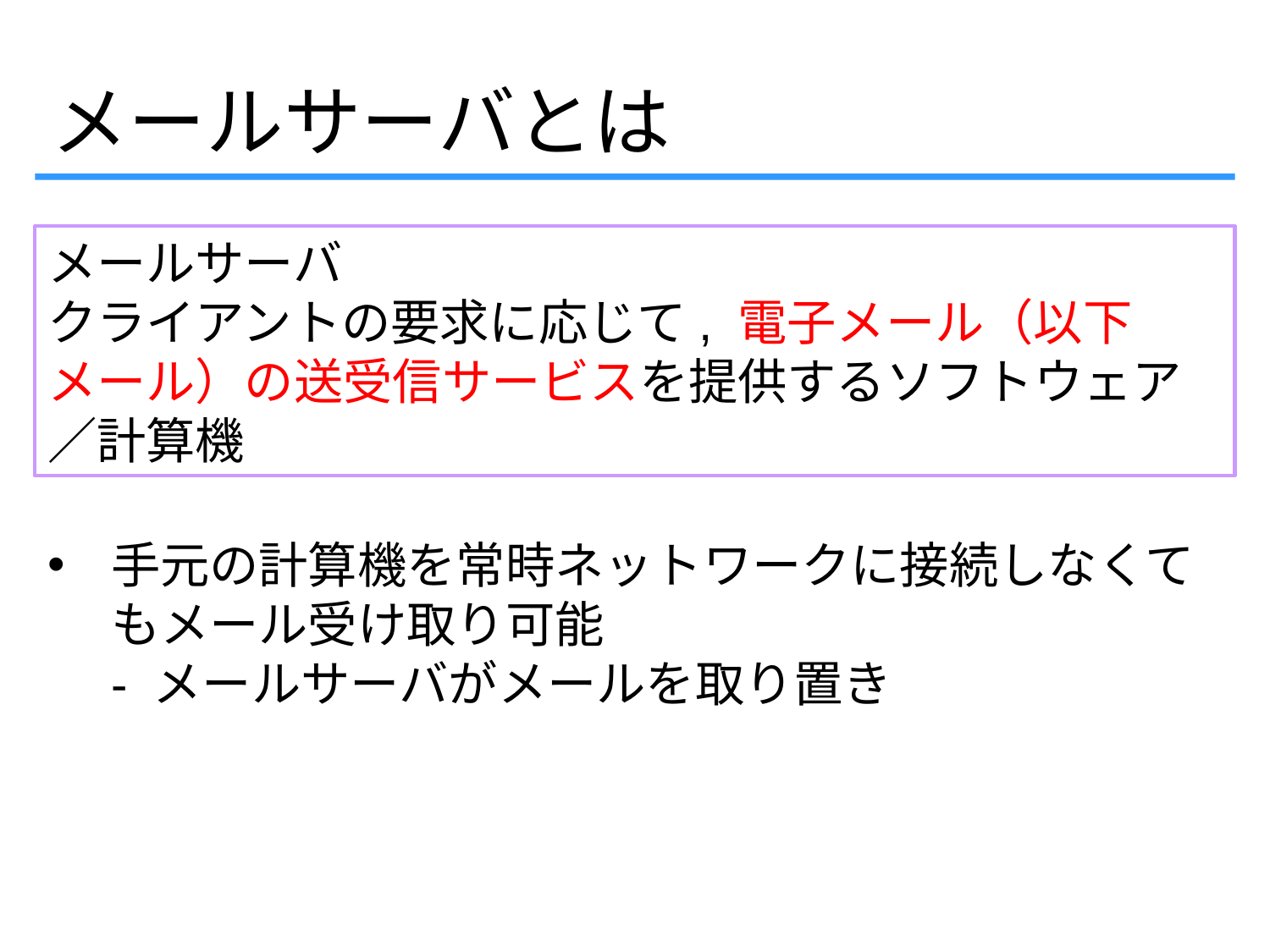

メールサーバとは

メールサーバ
クライアントの要求に応じて, 電子メール（以下メール）の送受信サービスを提供するソフトウェア／計算機
手元の計算機を常時ネットワークに接続しなくてもメール受け取り可能
- メールサーバがメールを取り置き